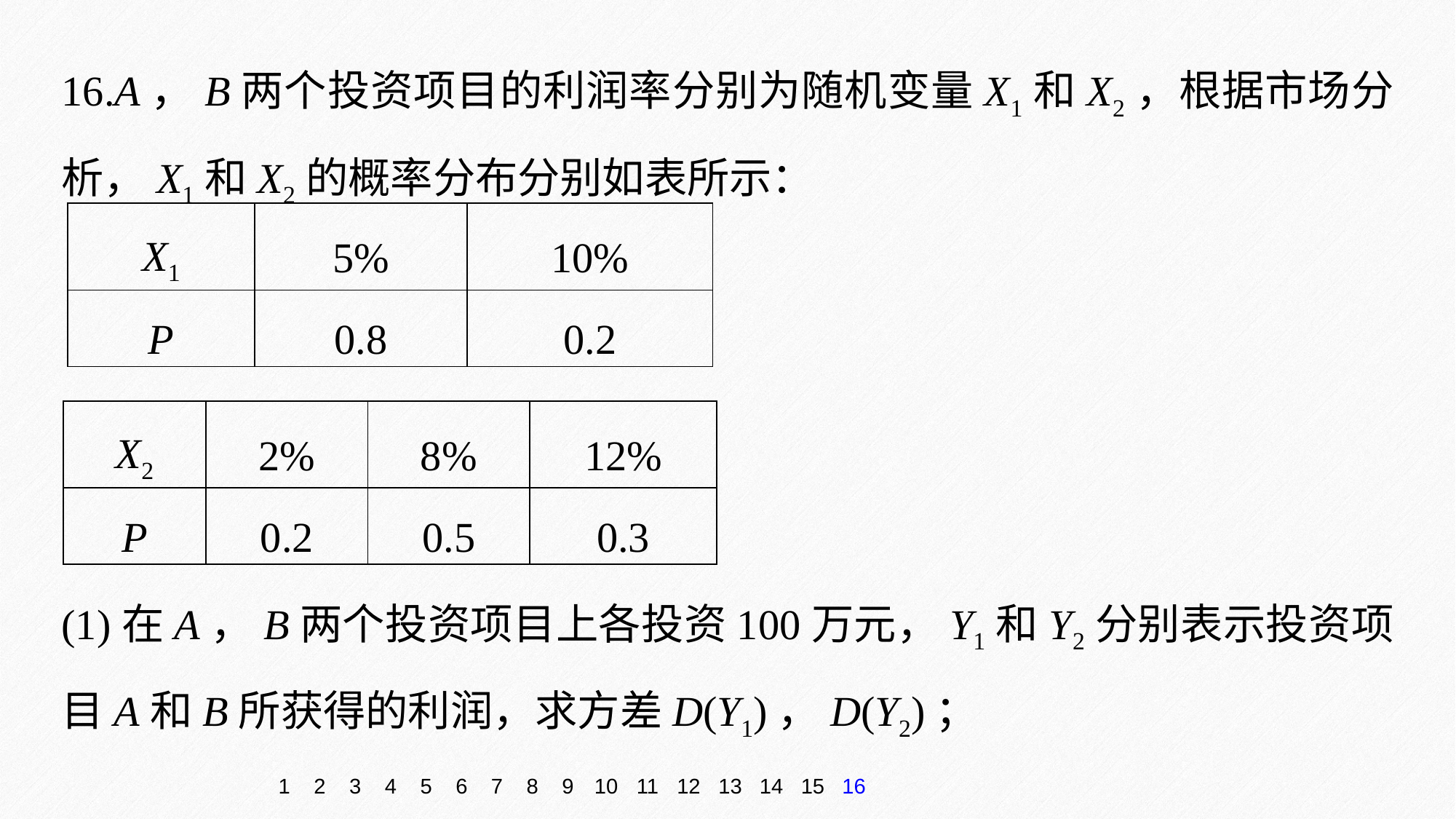

16.A，B两个投资项目的利润率分别为随机变量X1和X2，根据市场分析，X1和X2的概率分布分别如表所示：
| X1 | 5% | 10% |
| --- | --- | --- |
| P | 0.8 | 0.2 |
| X2 | 2% | 8% | 12% |
| --- | --- | --- | --- |
| P | 0.2 | 0.5 | 0.3 |
(1)在A，B两个投资项目上各投资100万元，Y1和Y2分别表示投资项目A和B所获得的利润，求方差D(Y1)，D(Y2)；
1
2
3
4
5
6
7
8
9
10
11
12
13
14
15
16